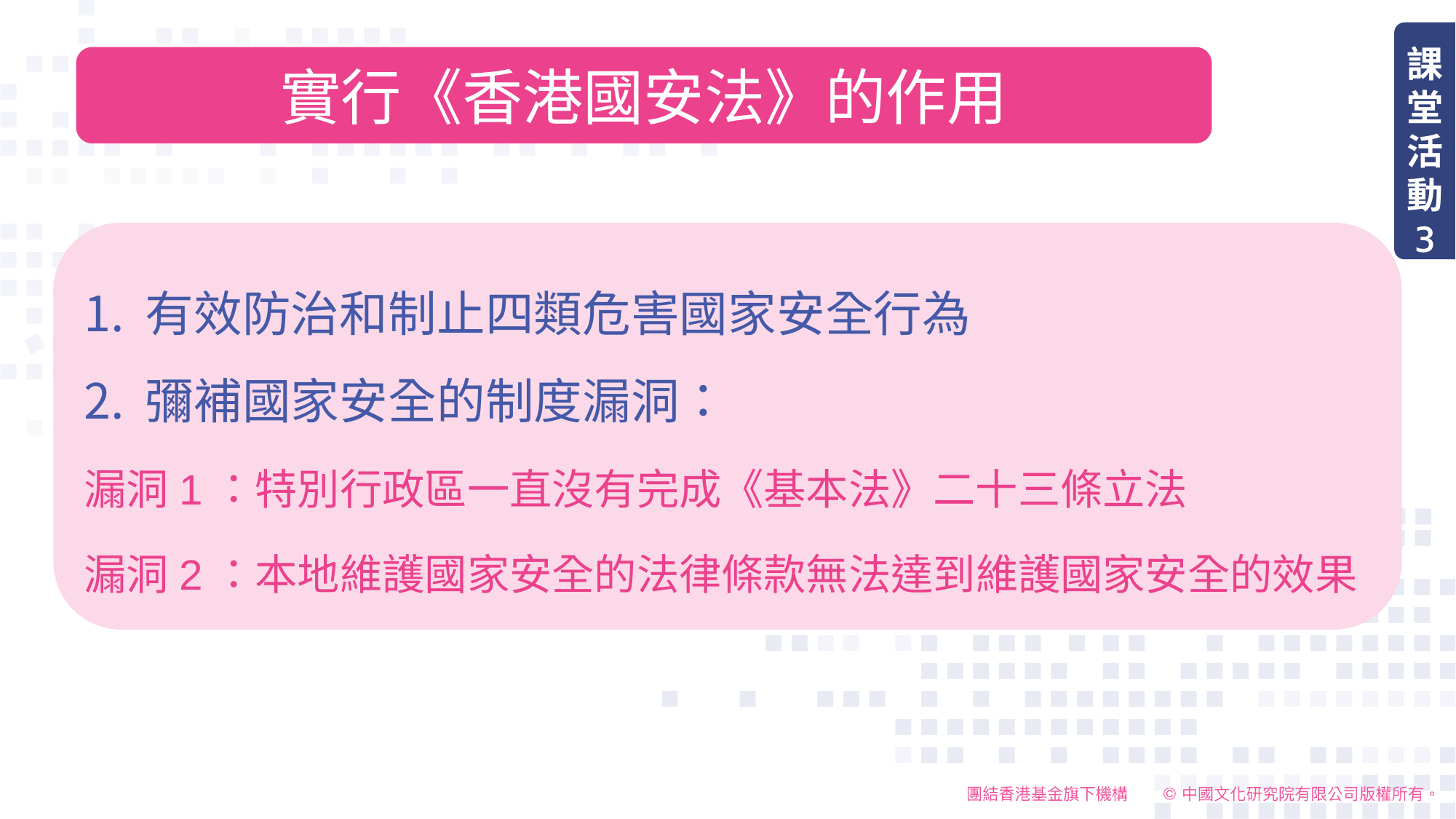

課堂活動
3

實行《香港國安法》的作用
有效防治和制止四類危害國家安全行為
彌補國家安全的制度漏洞：
漏洞1：特別行政區一直沒有完成《基本法》二十三條立法
漏洞2：本地維護國家安全的法律條款無法達到維護國家安全的效果